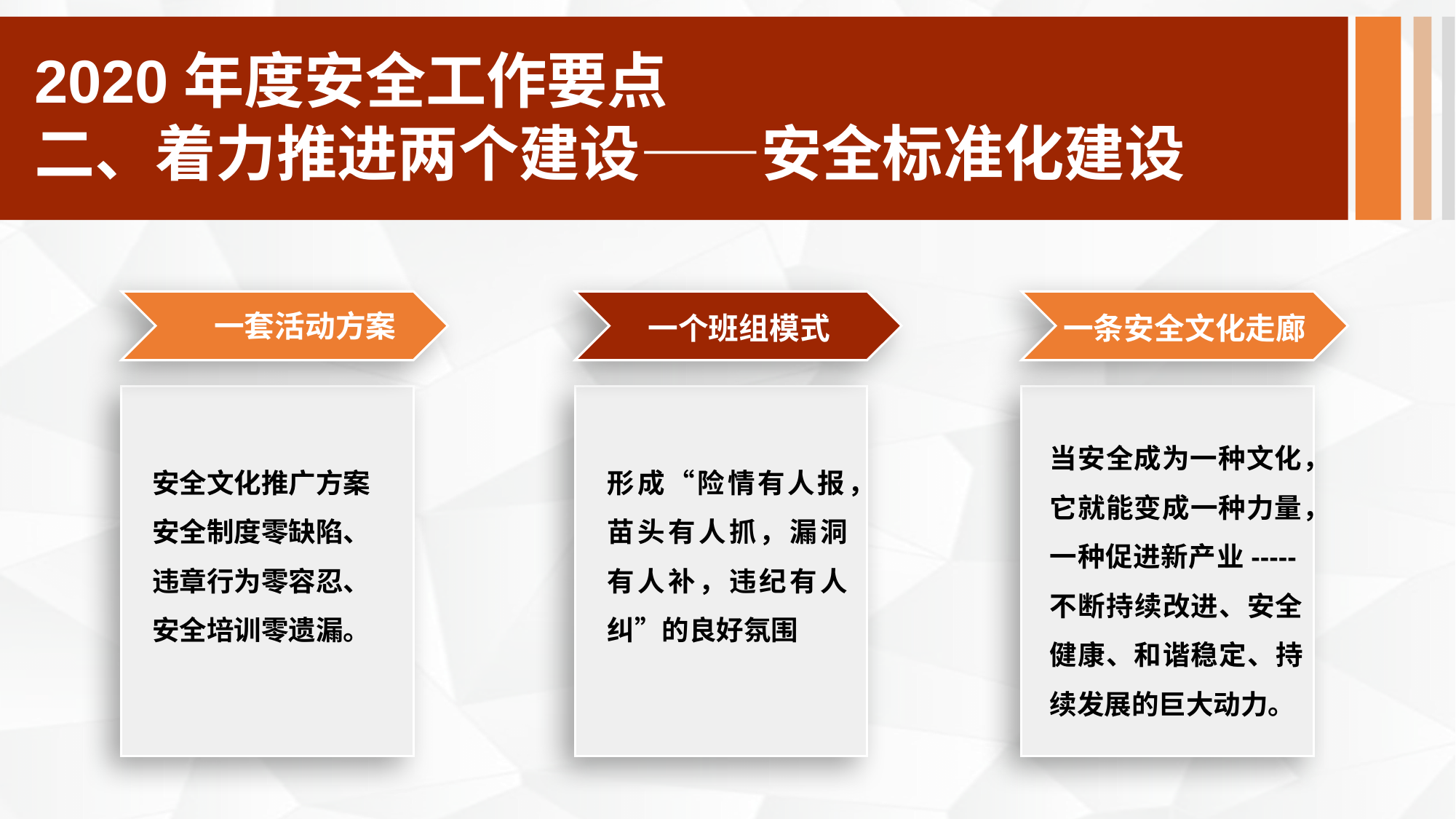

2020年度安全工作要点
二、着力推进两个建设——安全标准化建设

一套活动方案
一个班组模式
一条安全文化走廊

当安全成为一种文化，它就能变成一种力量，一种促进新产业-----不断持续改进、安全健康、和谐稳定、持续发展的巨大动力。
安全文化推广方案
安全制度零缺陷、
违章行为零容忍、
安全培训零遗漏。
形成“险情有人报，苗头有人抓，漏洞有人补，违纪有人纠”的良好氛围